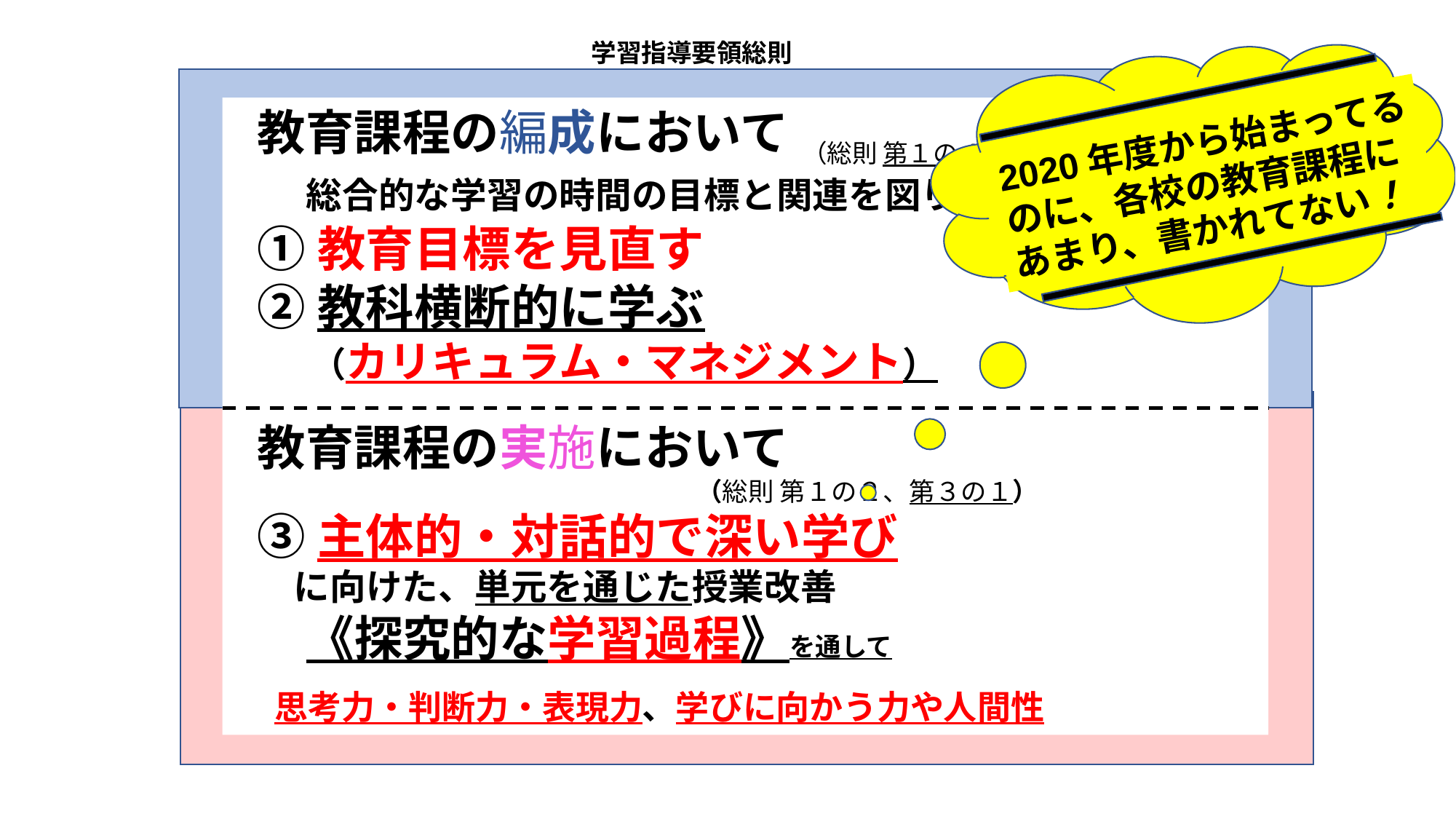

学習指導要領総則

教育課程の編成において
　総合的な学習の時間の目標と関連を図り
①教育目標を見直す
②教科横断的に学ぶ
　　（カリキュラム・マネジメント）

教育課程の実施において
　　　　　　　　　　　　　　　　　（総則 第１の２、第３の１）
③主体的・対話的で深い学び
　に向けた、単元を通じた授業改善
　《探究的な学習過程》を通して

　思考力・判断力・表現力、学びに向かう力や人間性

2020年度から始まってる
のに、各校の教育課程に
あまり、書かれてない！

（総則 第１の４ 第２の1.2.3.4）